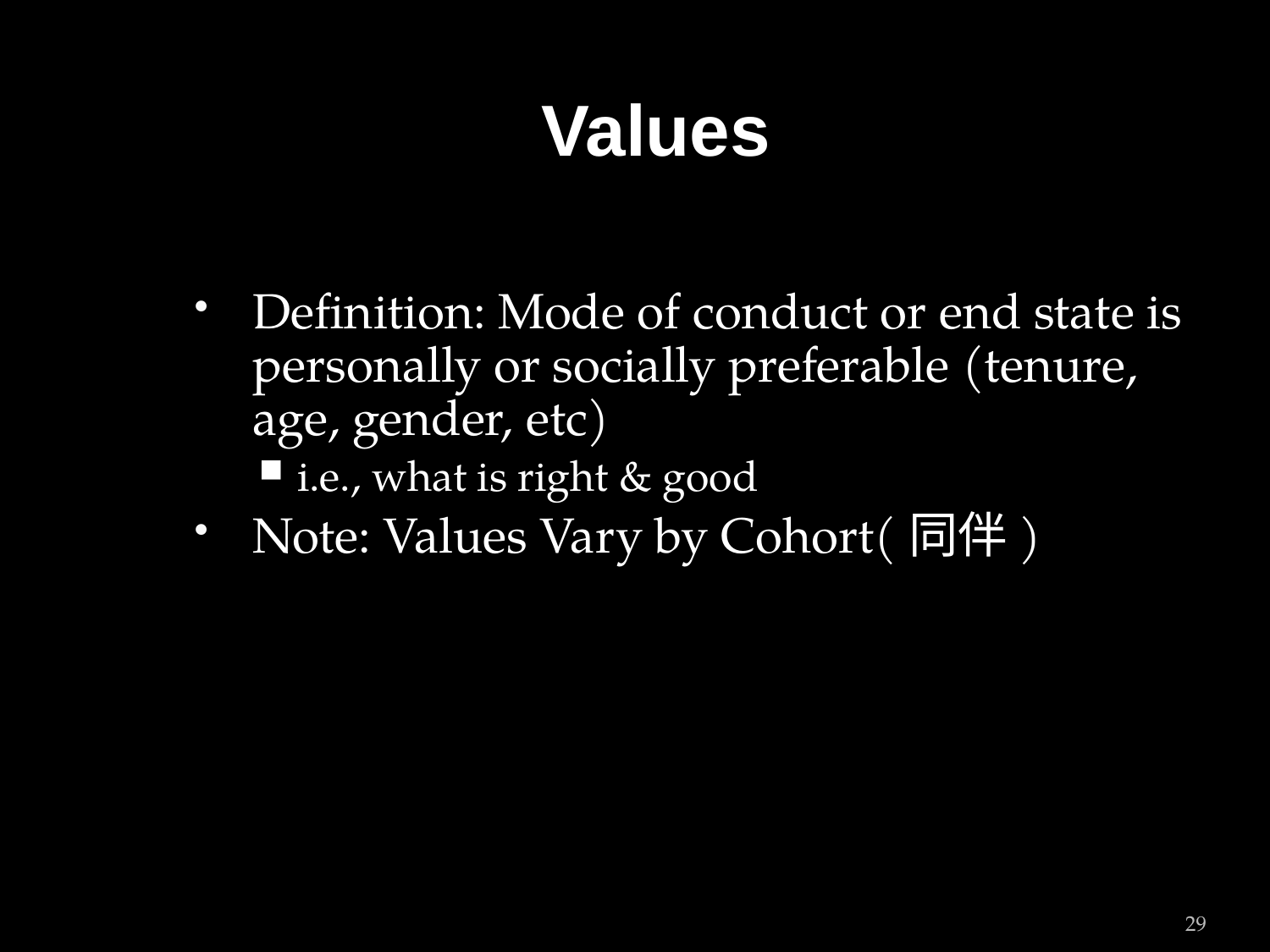

# Values
Definition: Mode of conduct or end state is personally or socially preferable (tenure, age, gender, etc)
i.e., what is right & good
Note: Values Vary by Cohort(同伴)
29